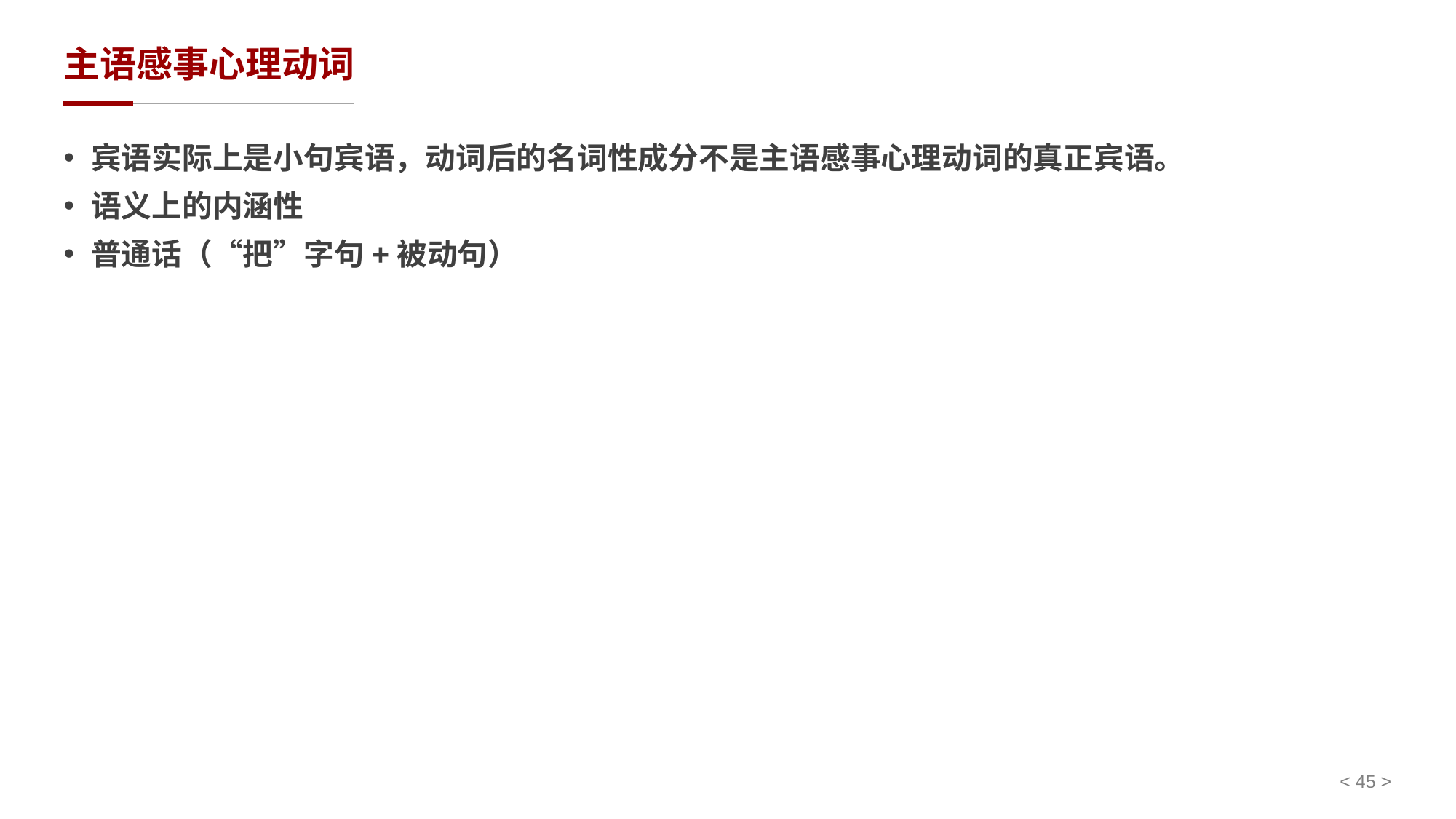

# 主语感事心理动词
宾语实际上是小句宾语，动词后的名词性成分不是主语感事心理动词的真正宾语。
语义上的内涵性
普通话（“把”字句+被动句）
< 45 >